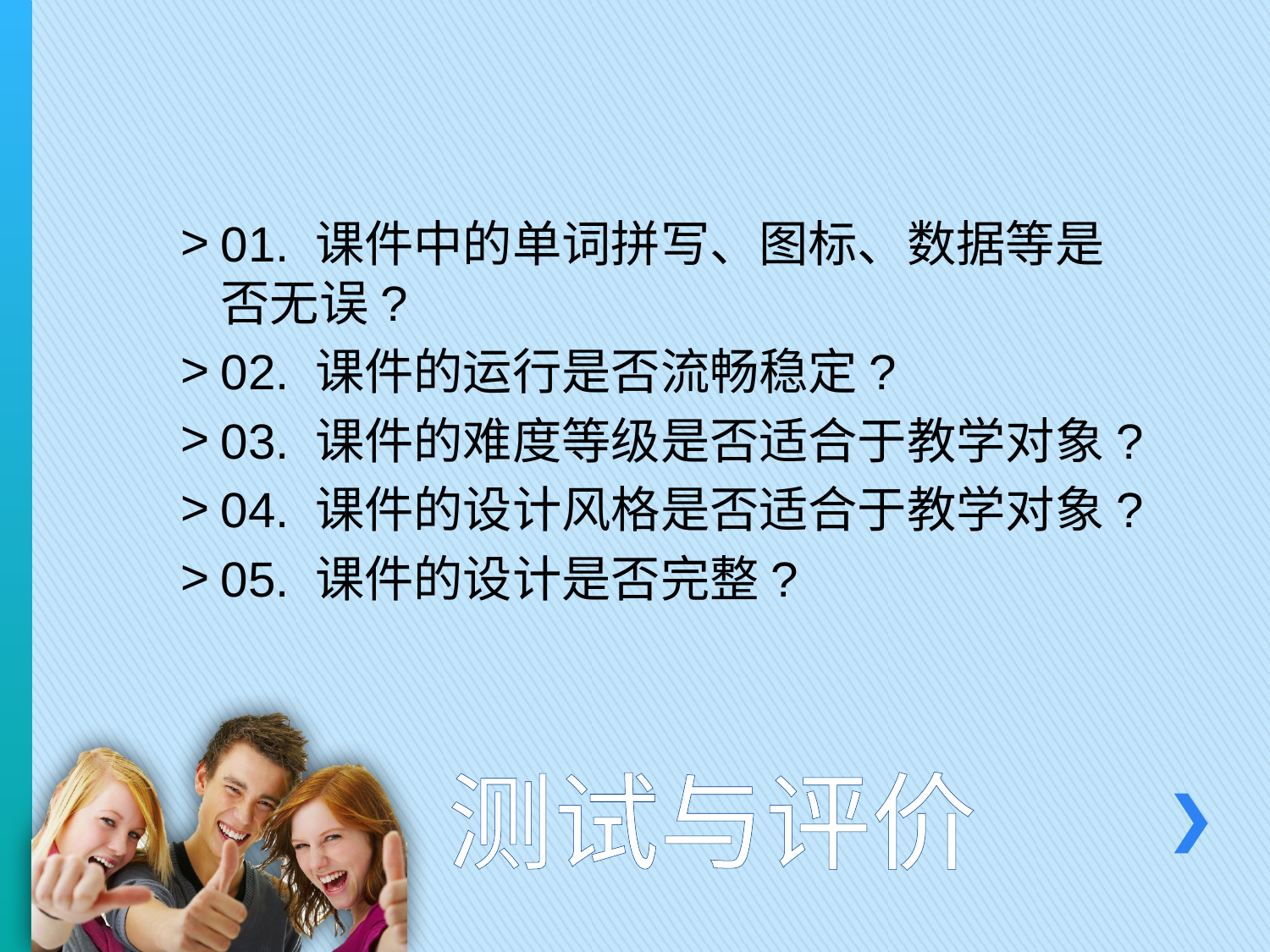

01. 课件中的单词拼写、图标、数据等是否无误?
02. 课件的运行是否流畅稳定?
03. 课件的难度等级是否适合于教学对象?
04. 课件的设计风格是否适合于教学对象?
05. 课件的设计是否完整?

# 测试与评价